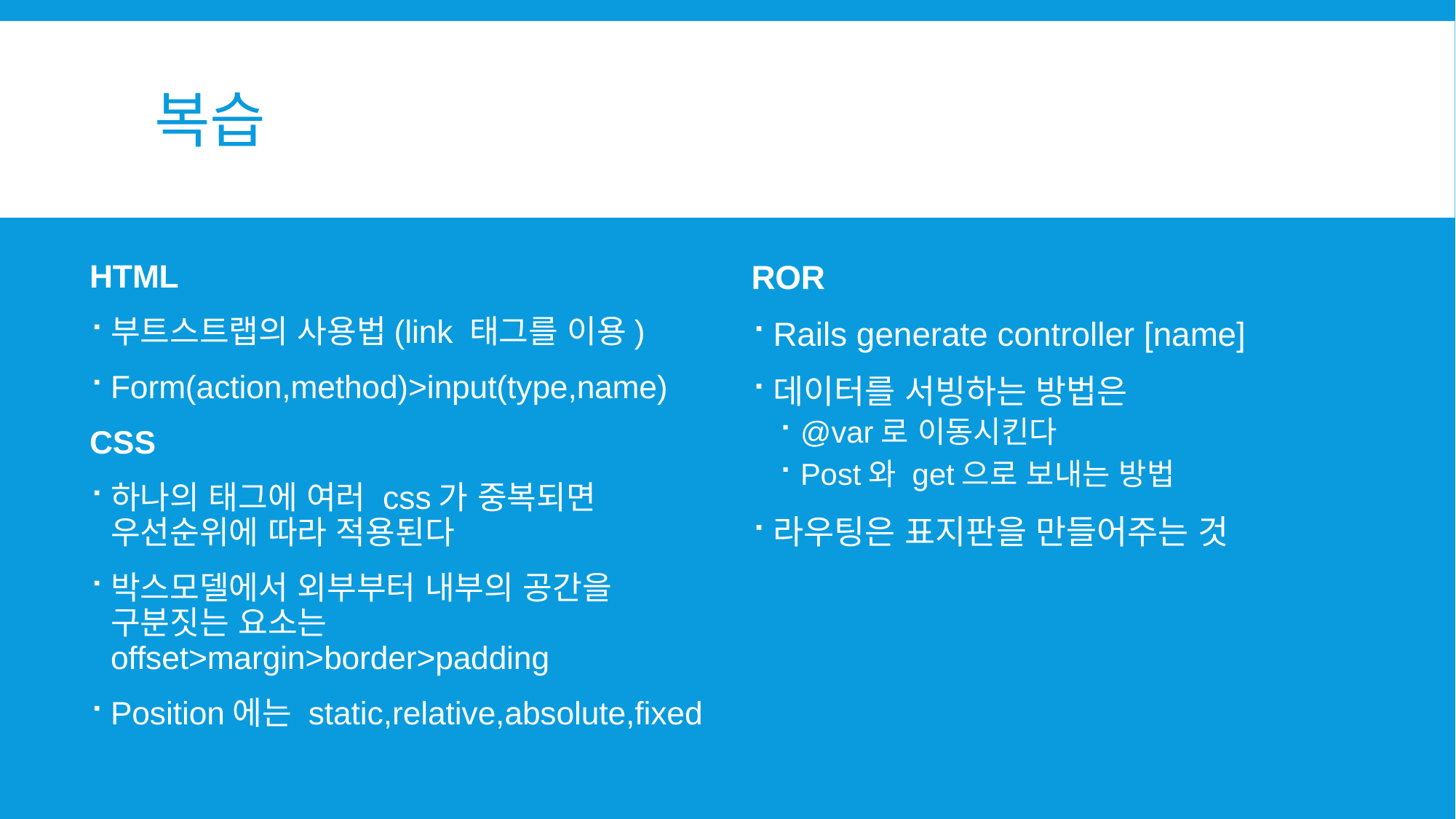

# 복습
ROR
Rails generate controller [name]
데이터를 서빙하는 방법은
@var로 이동시킨다
Post와 get으로 보내는 방법
라우팅은 표지판을 만들어주는 것
HTML
부트스트랩의 사용법(link 태그를 이용)
Form(action,method)>input(type,name)
CSS
하나의 태그에 여러 css가 중복되면 우선순위에 따라 적용된다
박스모델에서 외부부터 내부의 공간을 구분짓는 요소는 offset>margin>border>padding
Position에는 static,relative,absolute,fixed